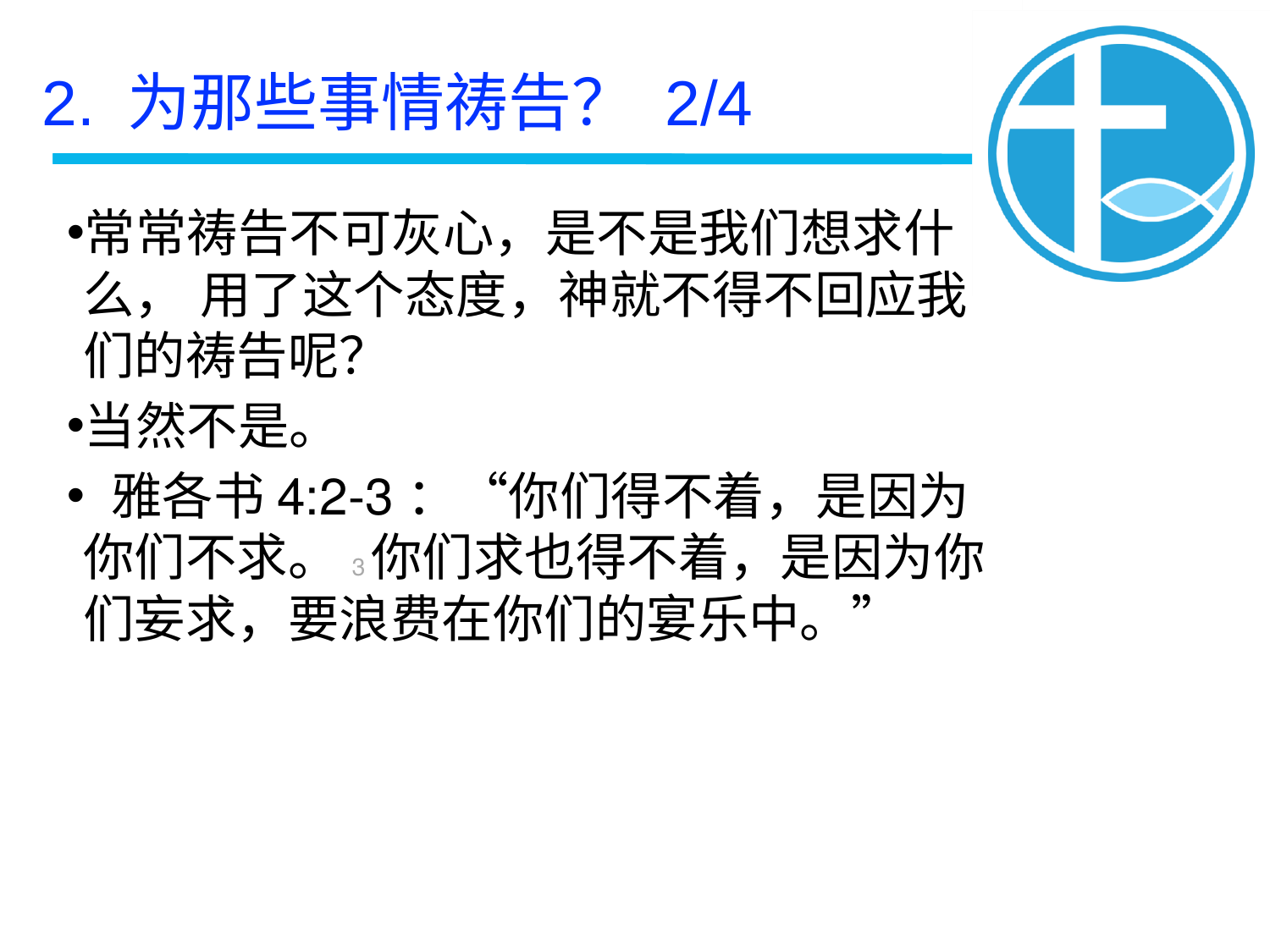

2. 为那些事情祷告？ 2/4
常常祷告不可灰心，是不是我们想求什么， 用了这个态度，神就不得不回应我们的祷告呢？
当然不是。
 雅各书4:2-3：“你们得不着，是因为你们不求。3你们求也得不着，是因为你们妄求，要浪费在你们的宴乐中。”